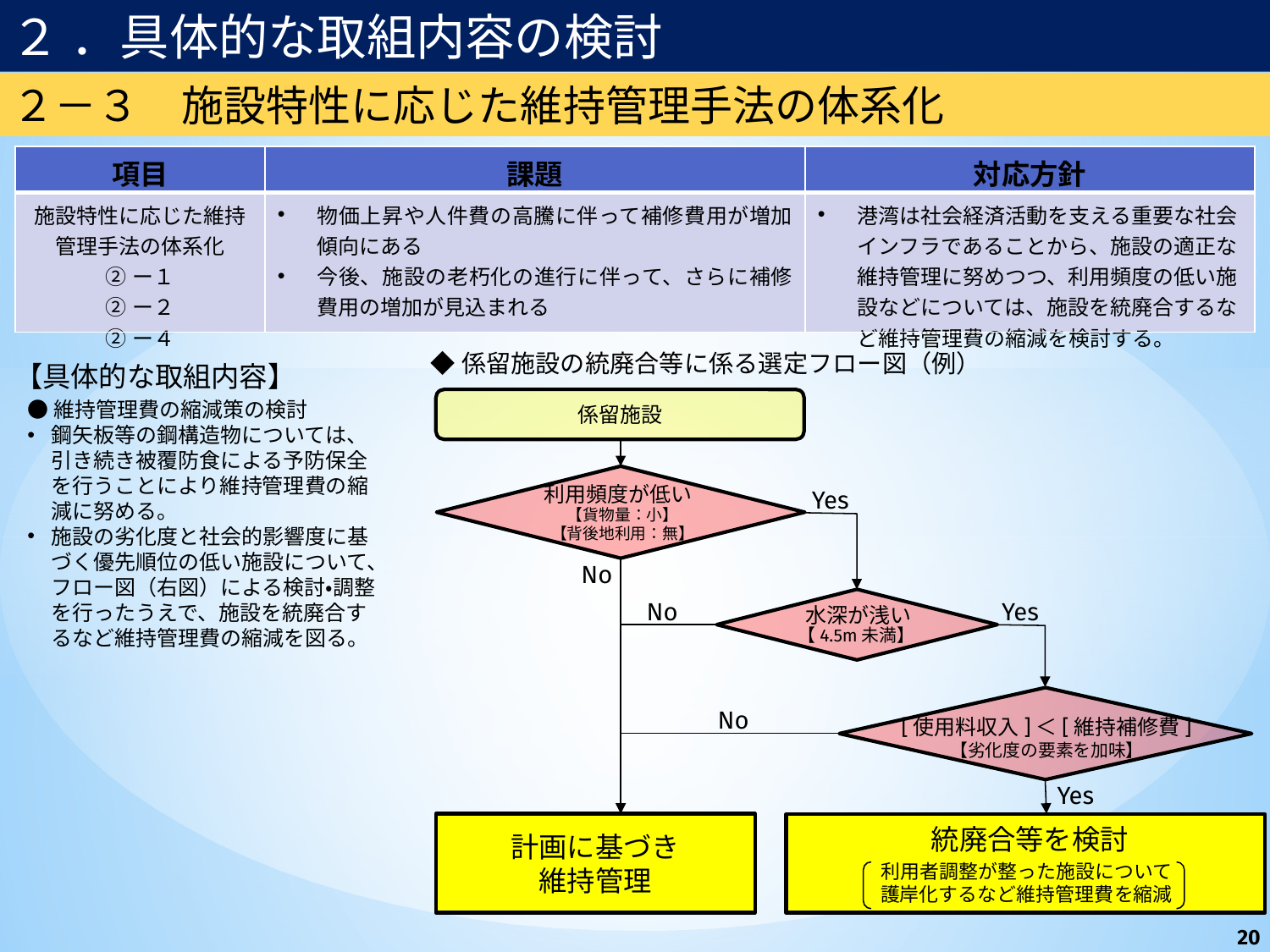

２ ．具体的な取組内容の検討
２－３　施設特性に応じた維持管理手法の体系化
| 項目 | 課題 | 対応方針 |
| --- | --- | --- |
| 施設特性に応じた維持管理手法の体系化 ②ー１ ②ー２ ②ー４ | 物価上昇や人件費の高騰に伴って補修費用が増加傾向にある 今後、施設の老朽化の進行に伴って、さらに補修費用の増加が見込まれる | 港湾は社会経済活動を支える重要な社会インフラであることから、施設の適正な維持管理に努めつつ、利用頻度の低い施設などについては、施設を統廃合するなど維持管理費の縮減を検討する。 |
◆係留施設の統廃合等に係る選定フロー図（例）
【具体的な取組内容】
係留施設
●維持管理費の縮減策の検討
鋼矢板等の鋼構造物については、引き続き被覆防食による予防保全を行うことにより維持管理費の縮減に努める。
施設の劣化度と社会的影響度に基づく優先順位の低い施設について、フロー図（右図）による検討・調整を行ったうえで、施設を統廃合するなど維持管理費の縮減を図る。

利用頻度が低い
【貨物量：小】
【背後地利用：無】
Yes

No

No
Yes
水深が浅い
【4.5m未満】

No
[使用料収入]＜[維持補修費]
【劣化度の要素を加味】
Yes
計画に基づき
維持管理

統廃合等を検討
利用者調整が整った施設について
護岸化するなど維持管理費を縮減

20